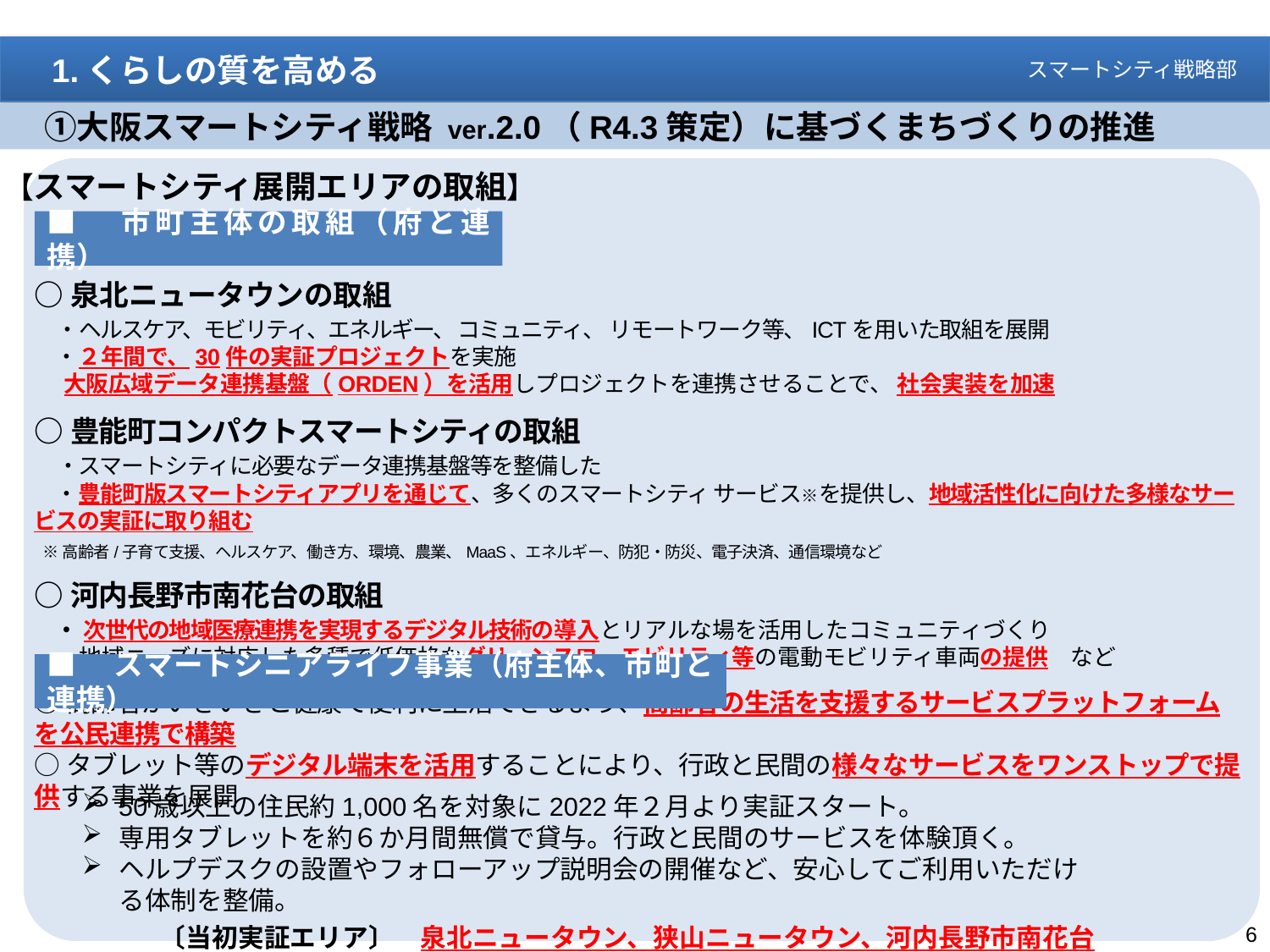

1.くらしの質を高める
スマートシティ戦略部
　①大阪スマートシティ戦略 ver.2.0（R4.3策定）に基づくまちづくりの推進

【スマートシティ展開エリアの取組】
■　市町主体の取組（府と連携）
○泉北ニュータウンの取組

　・ヘルスケア、モビリティ、エネルギー、 コミュニティ、 リモートワーク等、ICTを用いた取組を展開
　・２年間で、30件の実証プロジェクトを実施
　  大阪広域データ連携基盤（ORDEN）を活用しプロジェクトを連携させることで、 社会実装を加速

○豊能町コンパクトスマートシティの取組

　・スマートシティに必要なデータ連携基盤等を整備した
　・豊能町版スマートシティアプリを通じて、多くのスマートシティ サービス※を提供し、地域活性化に向けた多様なサービスの実証に取り組む

   ※高齢者/子育て支援、ヘルスケア、働き方、環境、農業、MaaS、エネルギー、防犯・防災、電子決済、通信環境など

○河内長野市南花台の取組

　・ 次世代の地域医療連携を実現するデジタル技術の導入とリアルな場を活用したコミュニティづくり
　・地域ニーズに対応した多種で低価格なグリーンスローモビリティ等の電動モビリティ車両の提供　など
■　スマートシニアライフ事業（府主体、市町と連携）
○高齢者がいきいきと健康で便利に生活できるよう、高齢者の生活を支援するサービスプラットフォームを公民連携で構築
○タブレット等のデジタル端末を活用することにより、行政と民間の様々なサービスをワンストップで提供する事業を展開
50歳以上の住民約1,000名を対象に2022年２月より実証スタート。
専用タブレットを約６か月間無償で貸与。行政と民間のサービスを体験頂く。
ヘルプデスクの設置やフォローアップ説明会の開催など、安心してご利用いただける体制を整備。

　　　〔当初実証エリア〕　泉北ニュータウン、狭山ニュータウン、河内長野市南花台
6